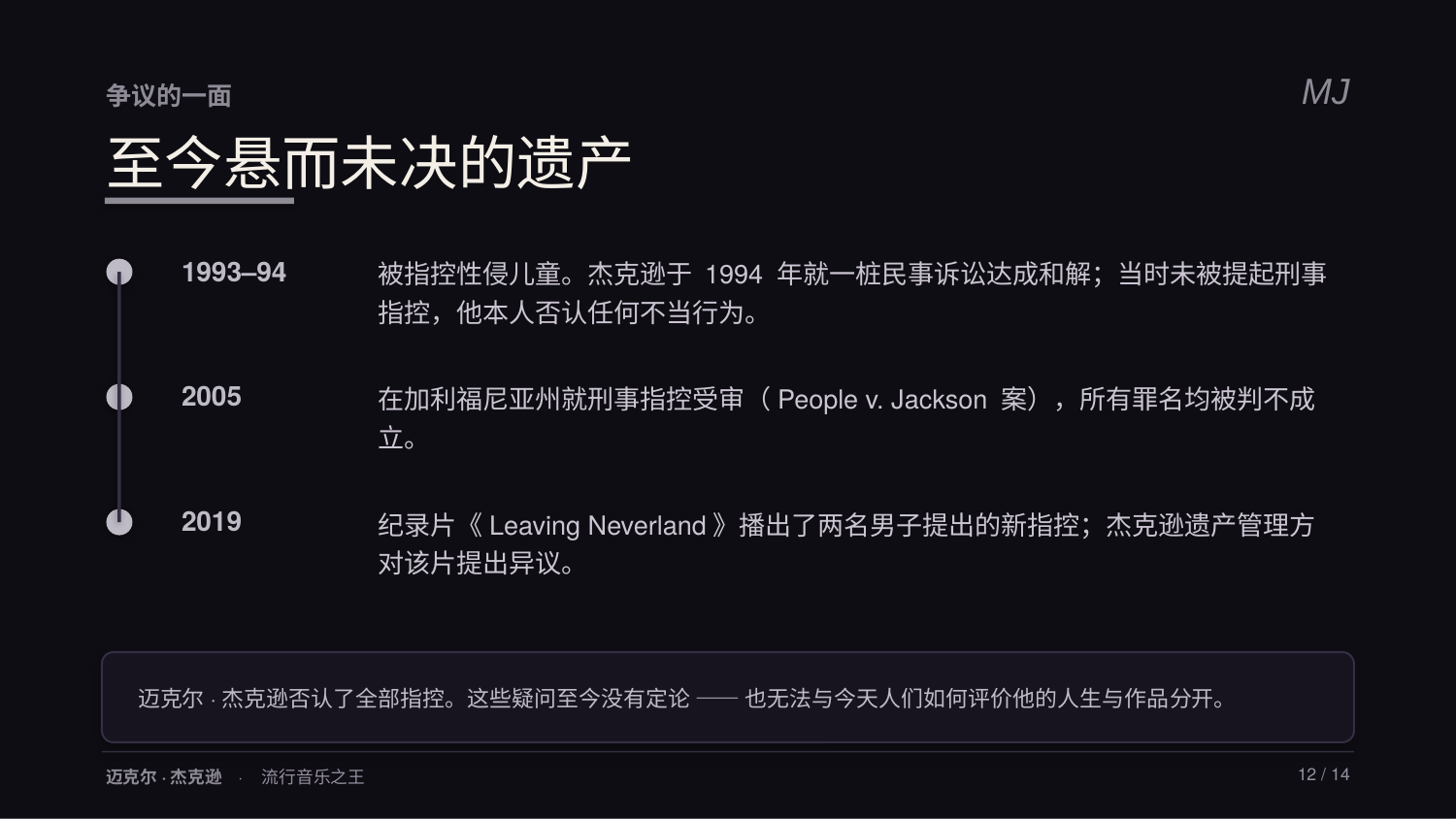

MJ
争议的一面
至今悬而未决的遗产

被指控性侵儿童。杰克逊于 1994 年就一桩民事诉讼达成和解；当时未被提起刑事指控，他本人否认任何不当行为。
1993–94

在加利福尼亚州就刑事指控受审（People v. Jackson 案），所有罪名均被判不成立。
2005

纪录片《Leaving Neverland》播出了两名男子提出的新指控；杰克逊遗产管理方对该片提出异议。
2019

迈克尔·杰克逊否认了全部指控。这些疑问至今没有定论 —— 也无法与今天人们如何评价他的人生与作品分开。

迈克尔·杰克逊   ·   流行音乐之王
12 / 14